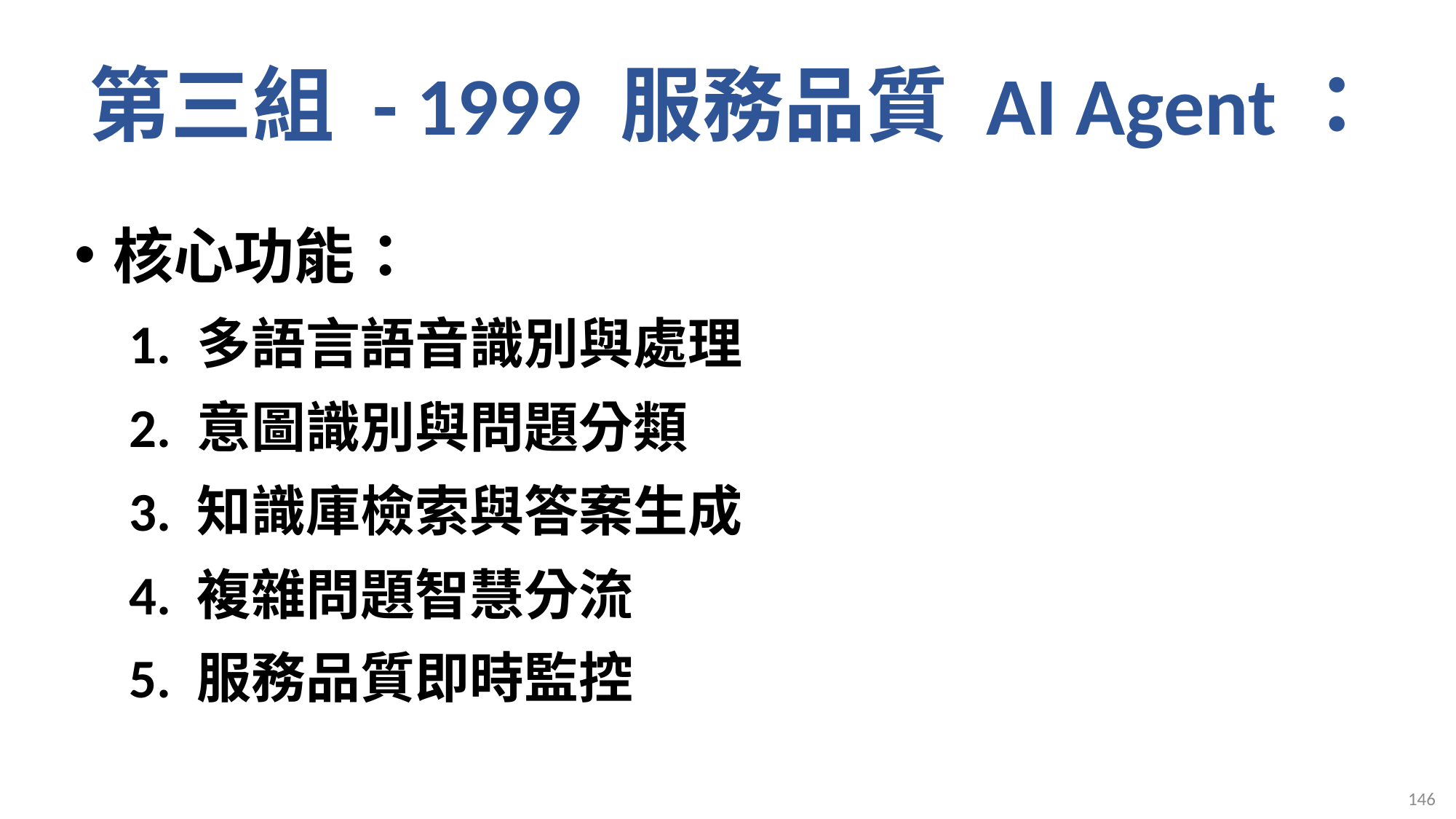

# 第三組 - 1999 服務品質 AI Agent：
核心功能：
1. 多語言語音識別與處理
2. 意圖識別與問題分類
3. 知識庫檢索與答案生成
4. 複雜問題智慧分流
5. 服務品質即時監控
146